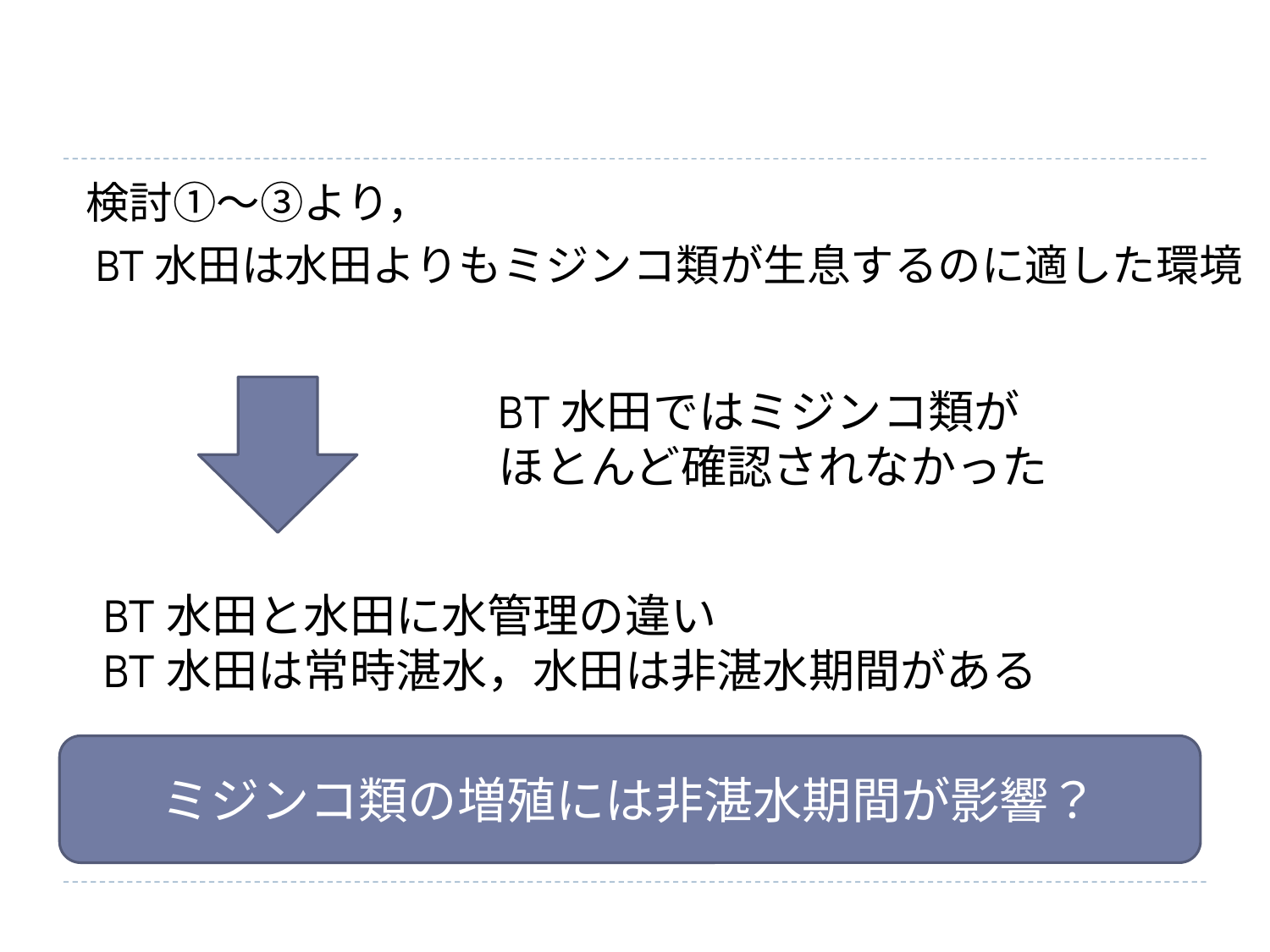

検討①～③より，
　BT水田は水田よりもミジンコ類が生息するのに適した環境

BT水田ではミジンコ類が
ほとんど確認されなかった
BT水田と水田に水管理の違い
BT水田は常時湛水，水田は非湛水期間がある
ミジンコ類の増殖には非湛水期間が影響？